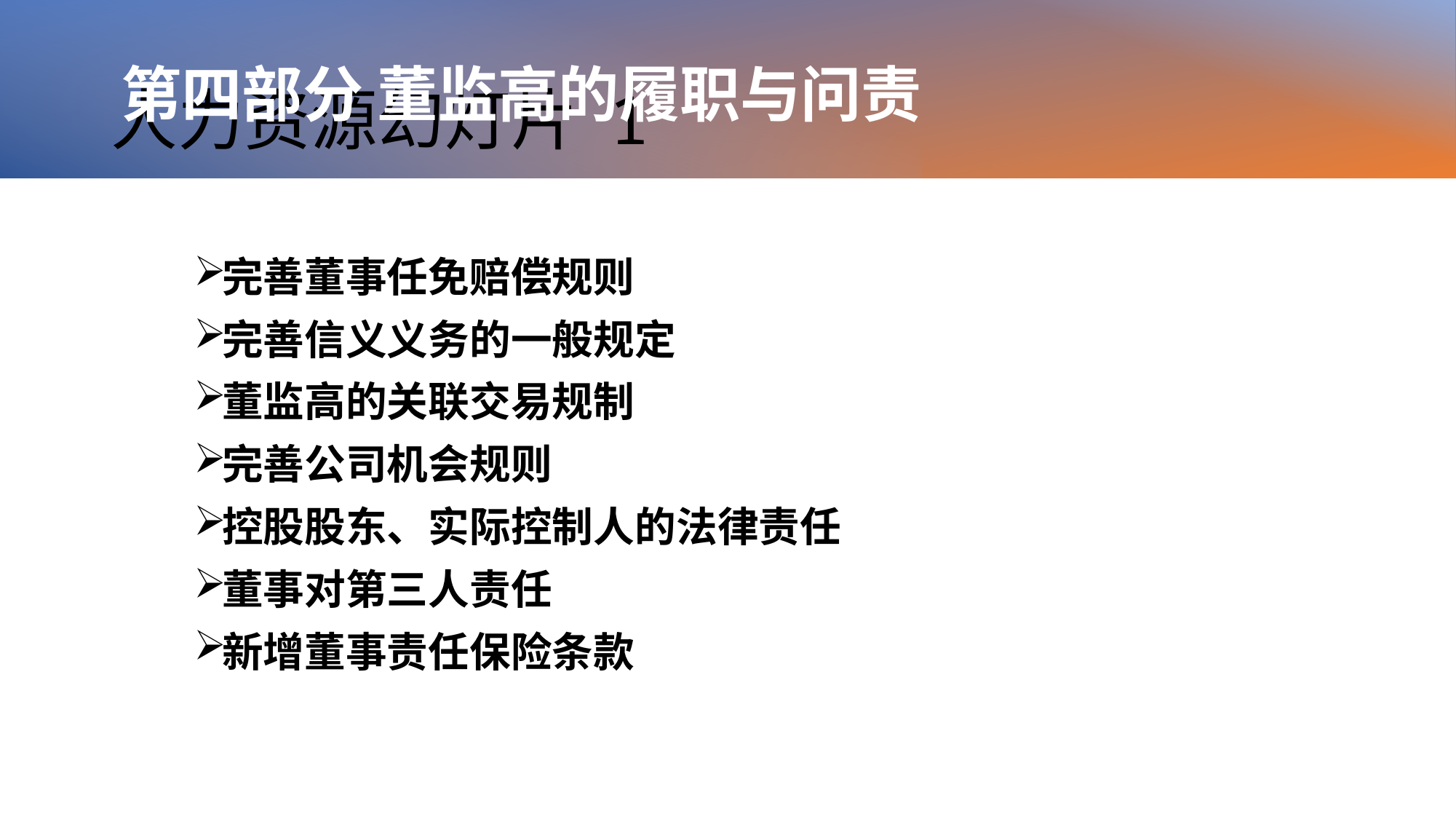

# 人力资源幻灯片 1
第四部分 董监高的履职与问责
完善董事任免赔偿规则
完善信义义务的一般规定
董监高的关联交易规制
完善公司机会规则
控股股东、实际控制人的法律责任
董事对第三人责任
新增董事责任保险条款